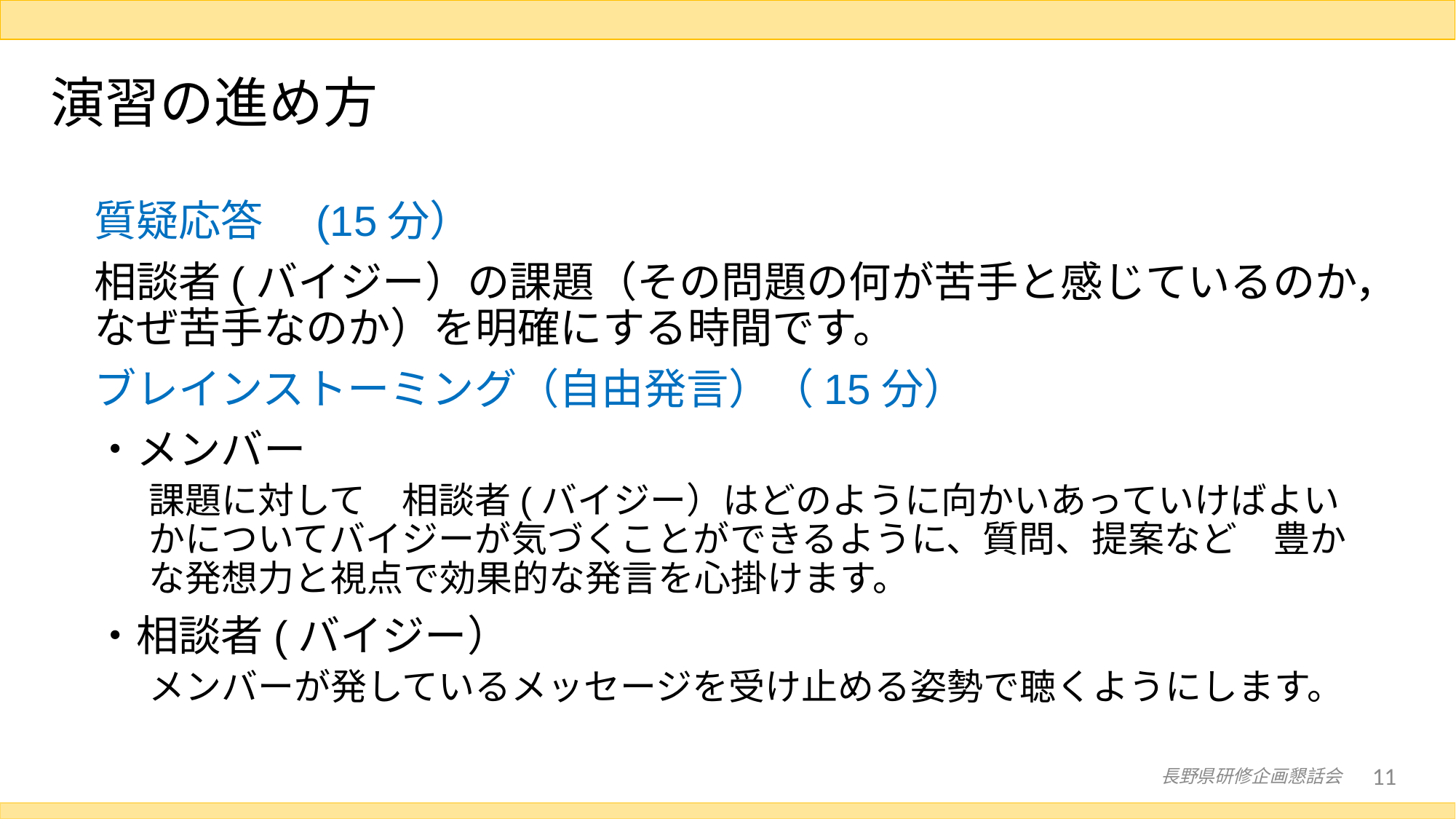

# 演習の進め方
質疑応答　(15分）
相談者(バイジー）の課題（その問題の何が苦手と感じているのか，なぜ苦手なのか）を明確にする時間です。
ブレインストーミング（自由発言）（15分）
・メンバー
課題に対して　相談者(バイジー）はどのように向かいあっていけばよいかについてバイジーが気づくことができるように、質問、提案など　豊かな発想力と視点で効果的な発言を心掛けます。
・相談者(バイジー）
メンバーが発しているメッセージを受け止める姿勢で聴くようにします。

長野県研修企画懇話会
11